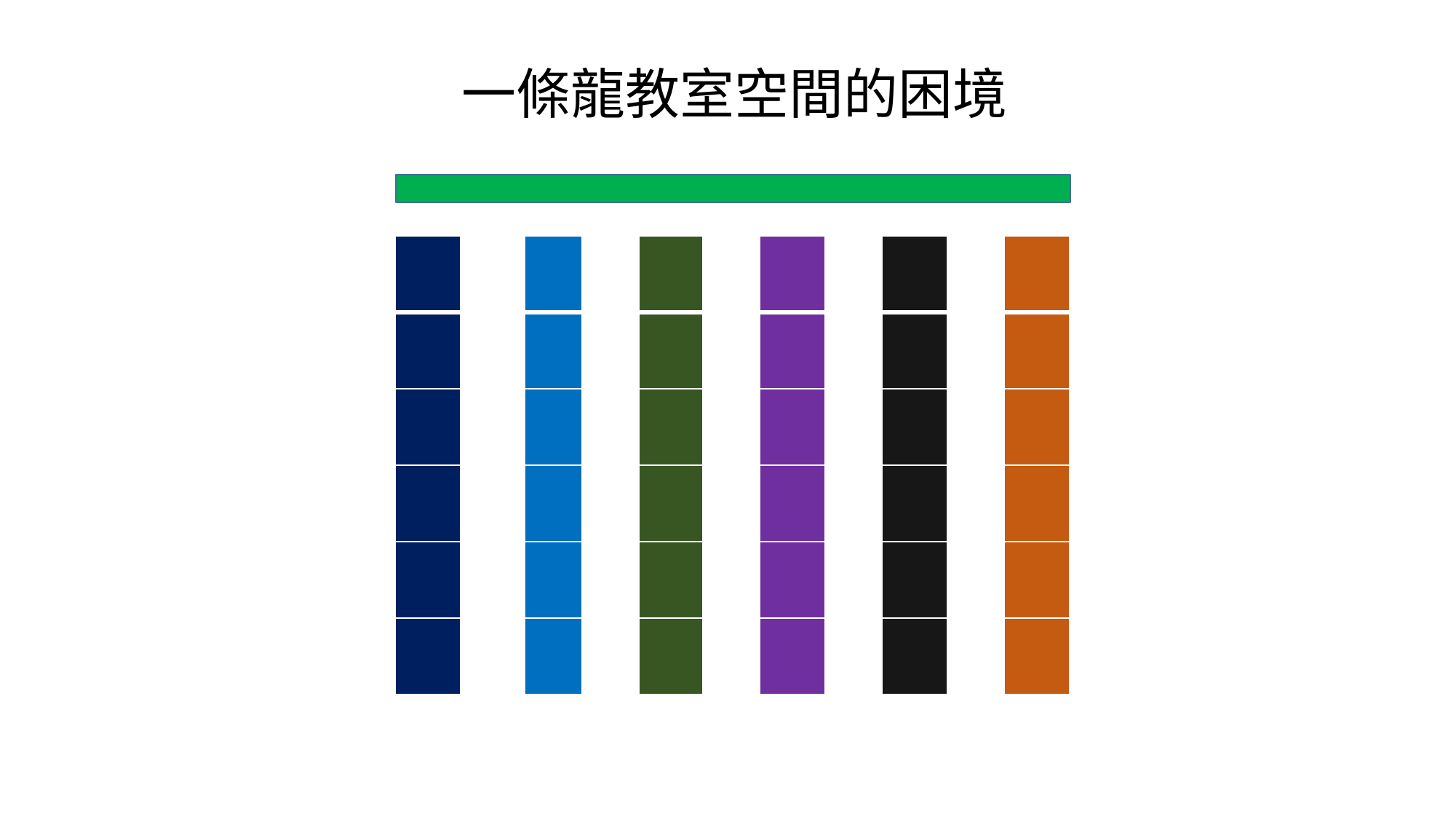

# 一條龍教室空間的困境

|  |
| --- |
|  |
|  |
|  |
|  |
|  |
|  |
| --- |
|  |
|  |
|  |
|  |
|  |
|  |
| --- |
|  |
|  |
|  |
|  |
|  |
|  |
| --- |
|  |
|  |
|  |
|  |
|  |
|  |
| --- |
|  |
|  |
|  |
|  |
|  |
|  |
| --- |
|  |
|  |
|  |
|  |
|  |